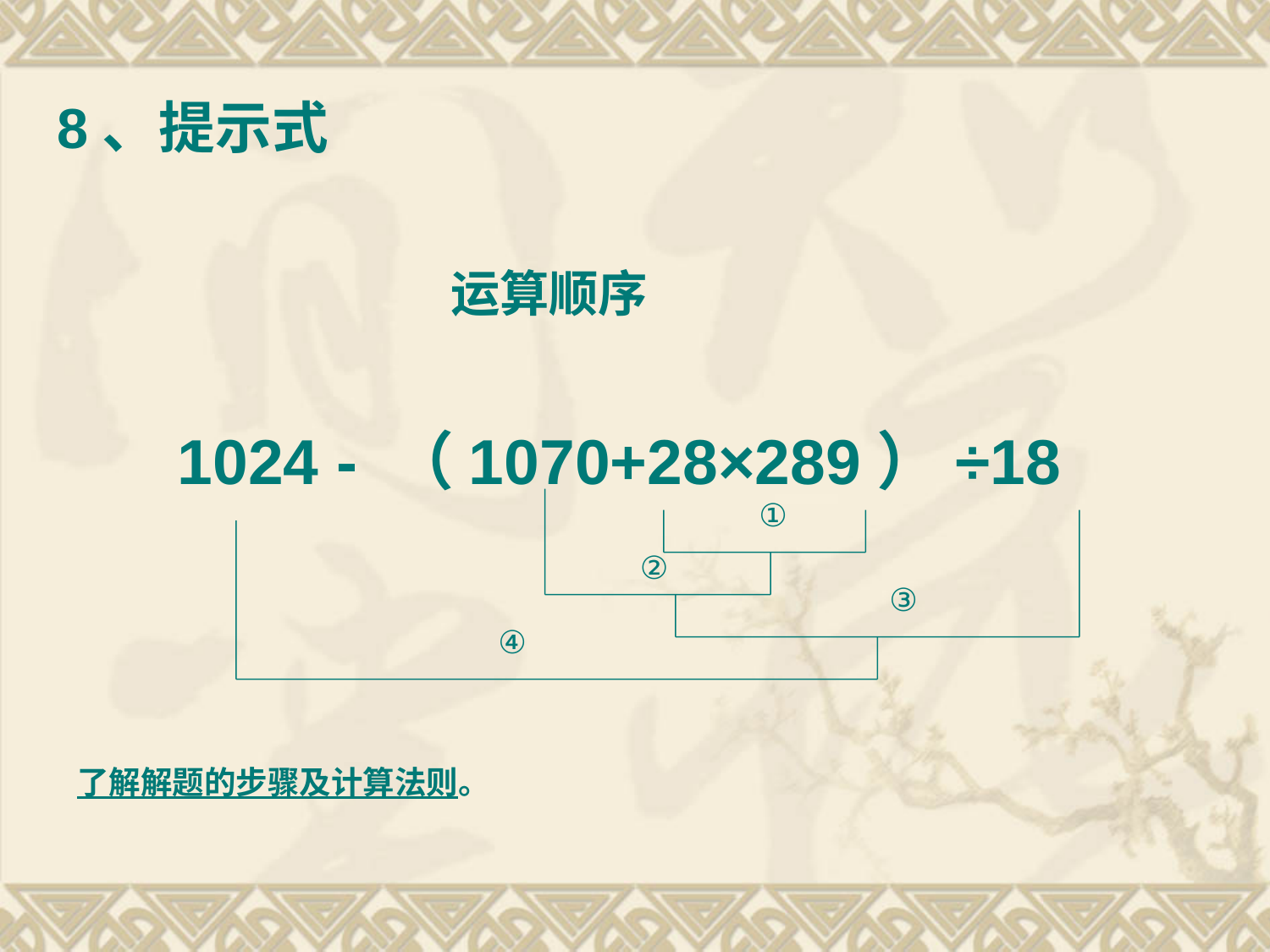

8、提示式
运算顺序
1024 - （1070+28×289）÷18

①

②
③
④
了解解题的步骤及计算法则。